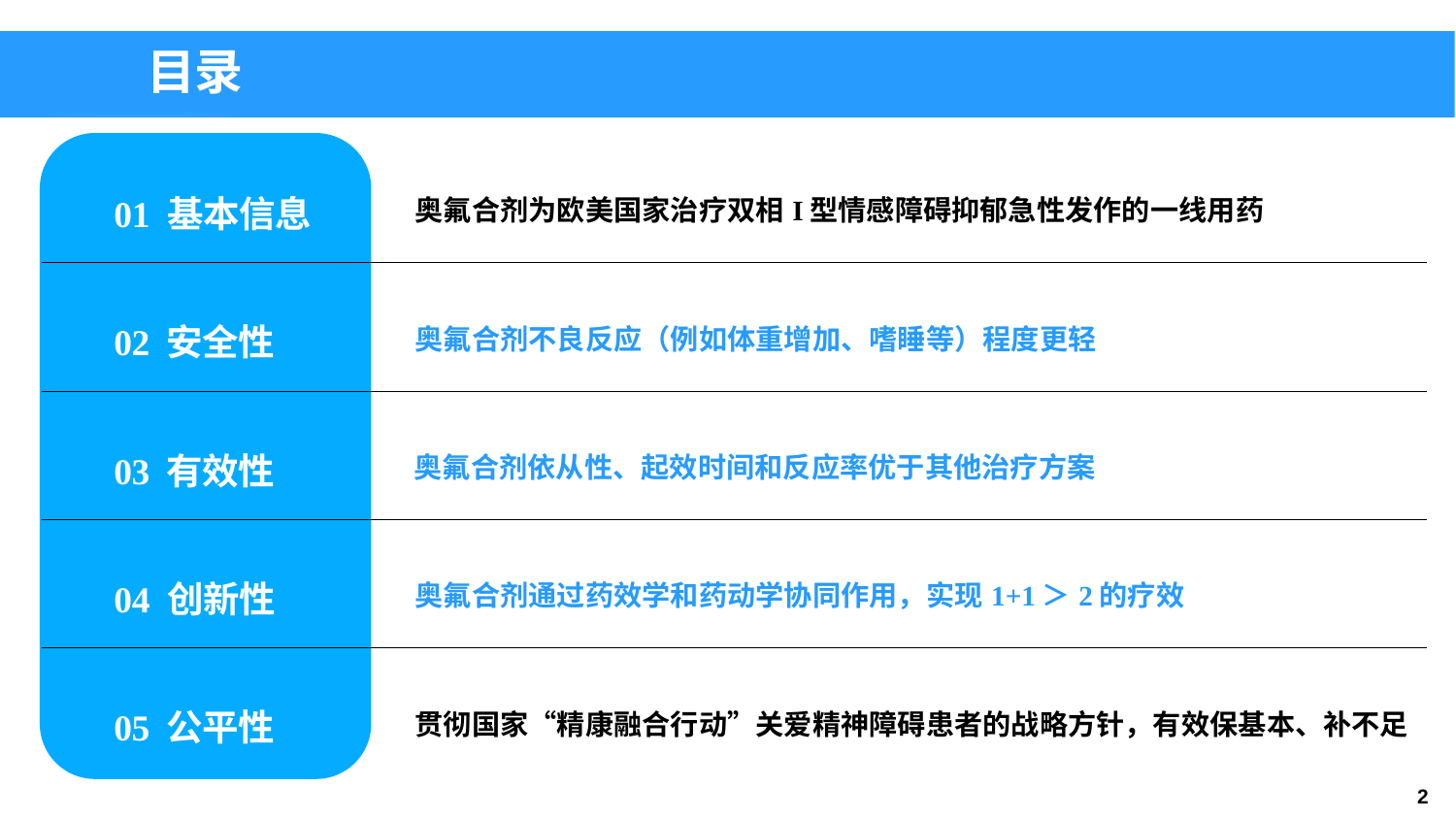

目录

| 01 基本信息 | 奥氟合剂为欧美国家治疗双相I型情感障碍抑郁急性发作的一线用药 |
| --- | --- |
| 02 安全性 | 奥氟合剂不良反应（例如体重增加、嗜睡等）程度更轻 |
| 03 有效性 | 奥氟合剂依从性、起效时间和反应率优于其他治疗方案 |
| 04 创新性 | 奥氟合剂通过药效学和药动学协同作用，实现1+1＞2的疗效 |
| 05 公平性 | 贯彻国家“精康融合行动”关爱精神障碍患者的战略方针，有效保基本、补不足 |